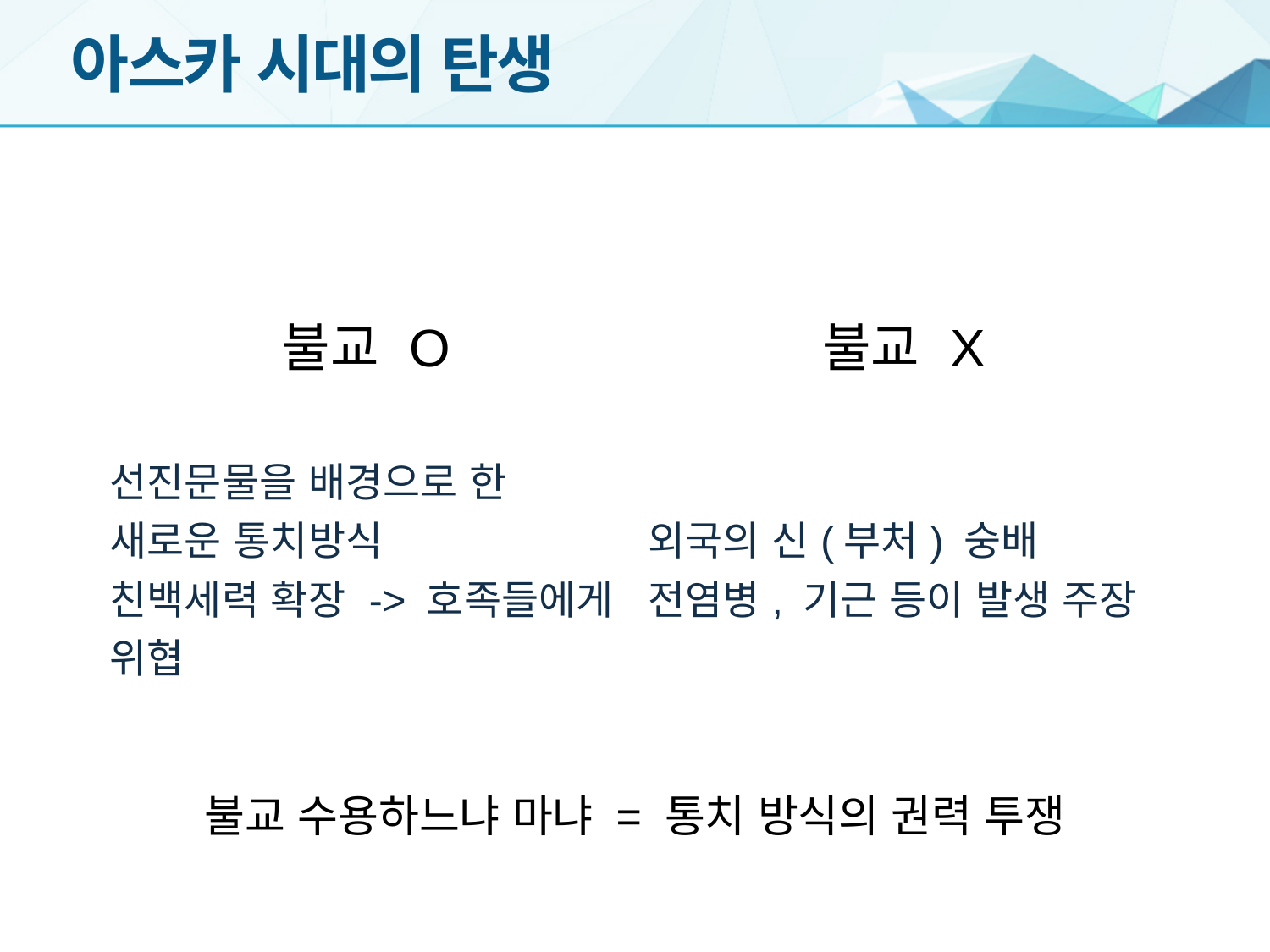

# 아스카 시대의 탄생
| 불교 O | 불교 X |
| --- | --- |
| 선진문물을 배경으로 한 새로운 통치방식 친백세력 확장 -> 호족들에게 위협 | 외국의 신(부처) 숭배 전염병, 기근 등이 발생 주장 |
불교 수용하느냐 마냐 = 통치 방식의 권력 투쟁